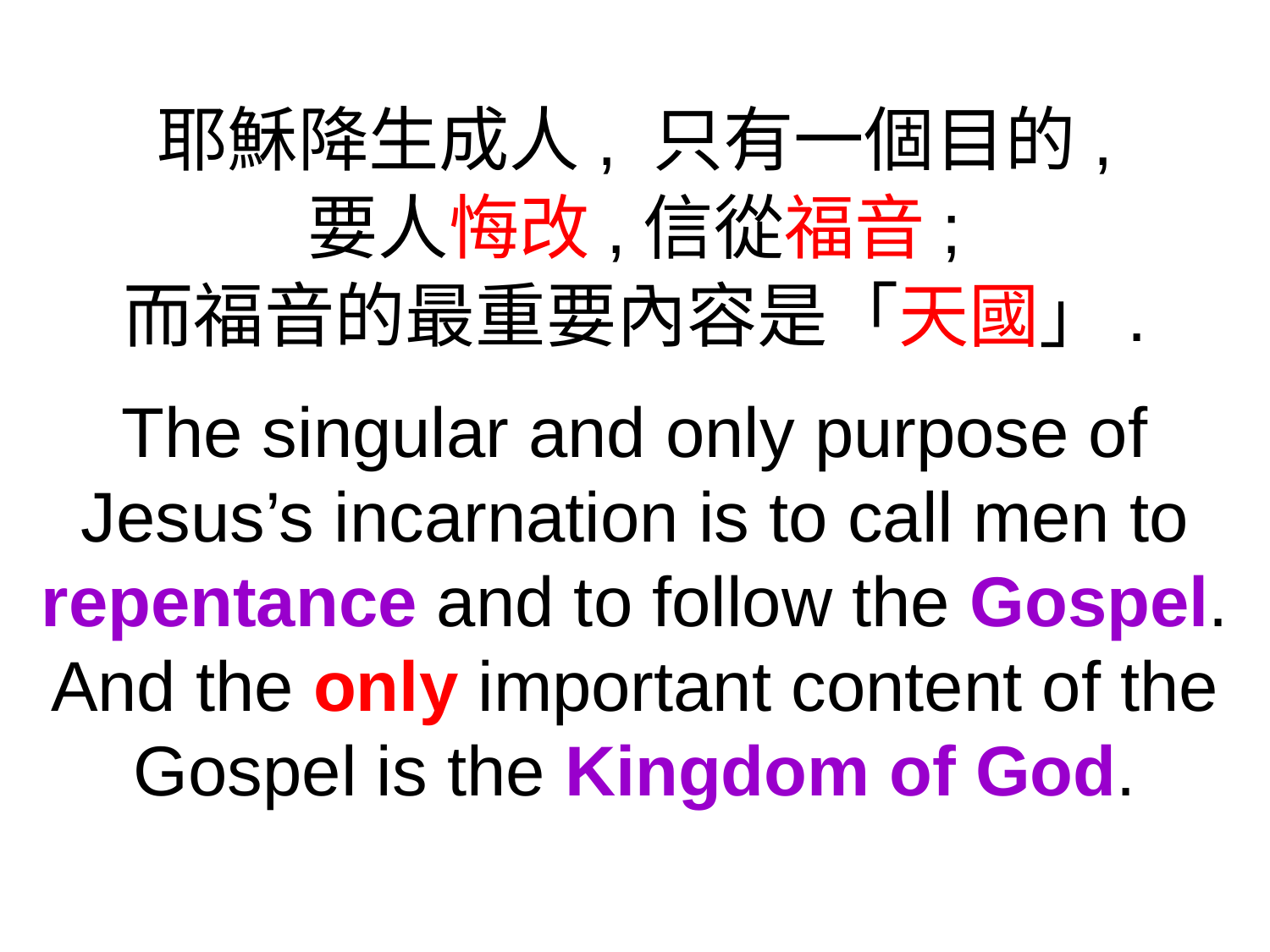

耶穌降生成人, 只有一個目的,
要人悔改,信從福音;
而福音的最重要內容是「天國」.
The singular and only purpose of Jesus’s incarnation is to call men to repentance and to follow the Gospel. And the only important content of the Gospel is the Kingdom of God.